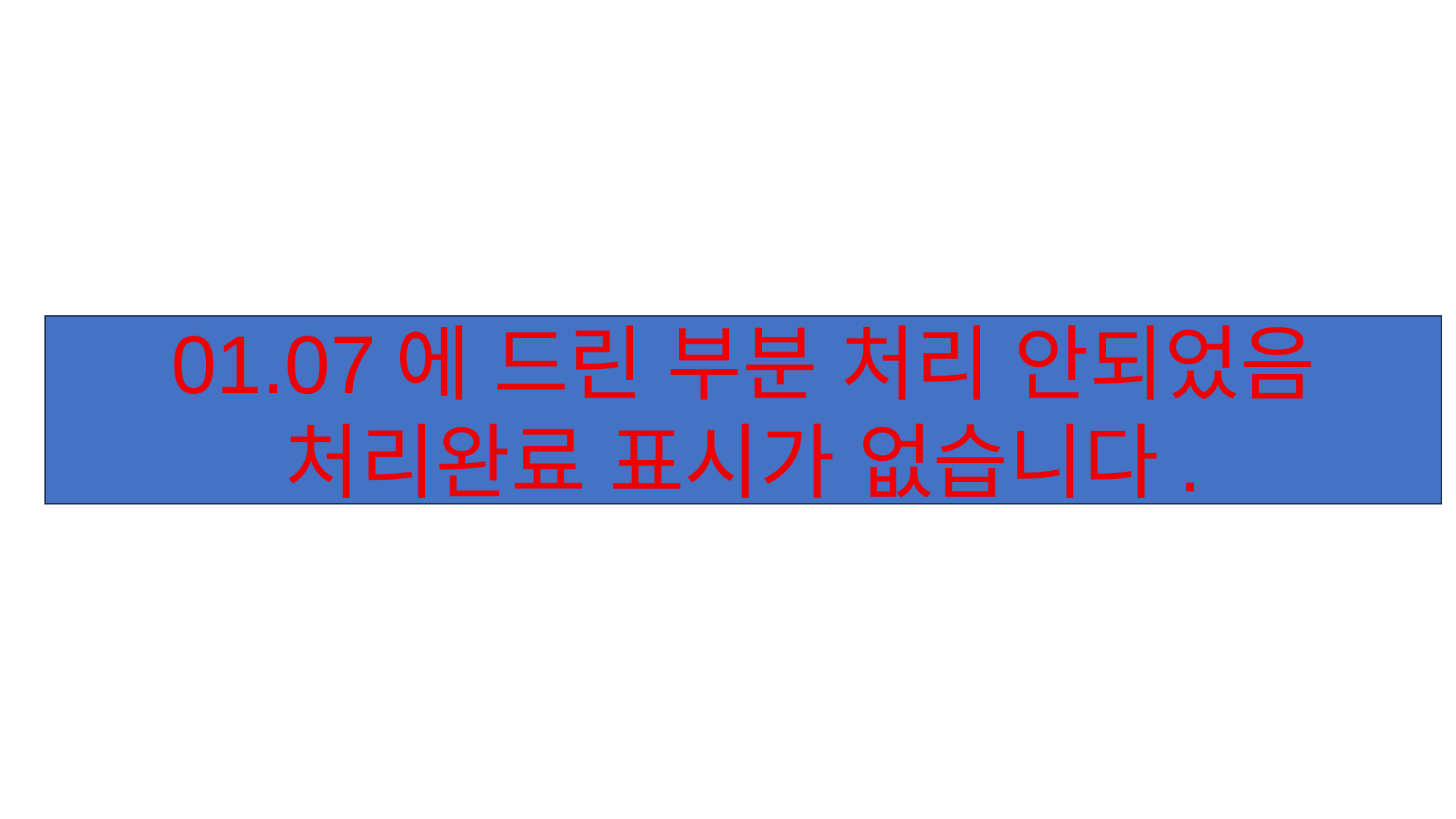

01.07에 드린 부분 처리 안되었음
처리완료 표시가 없습니다.